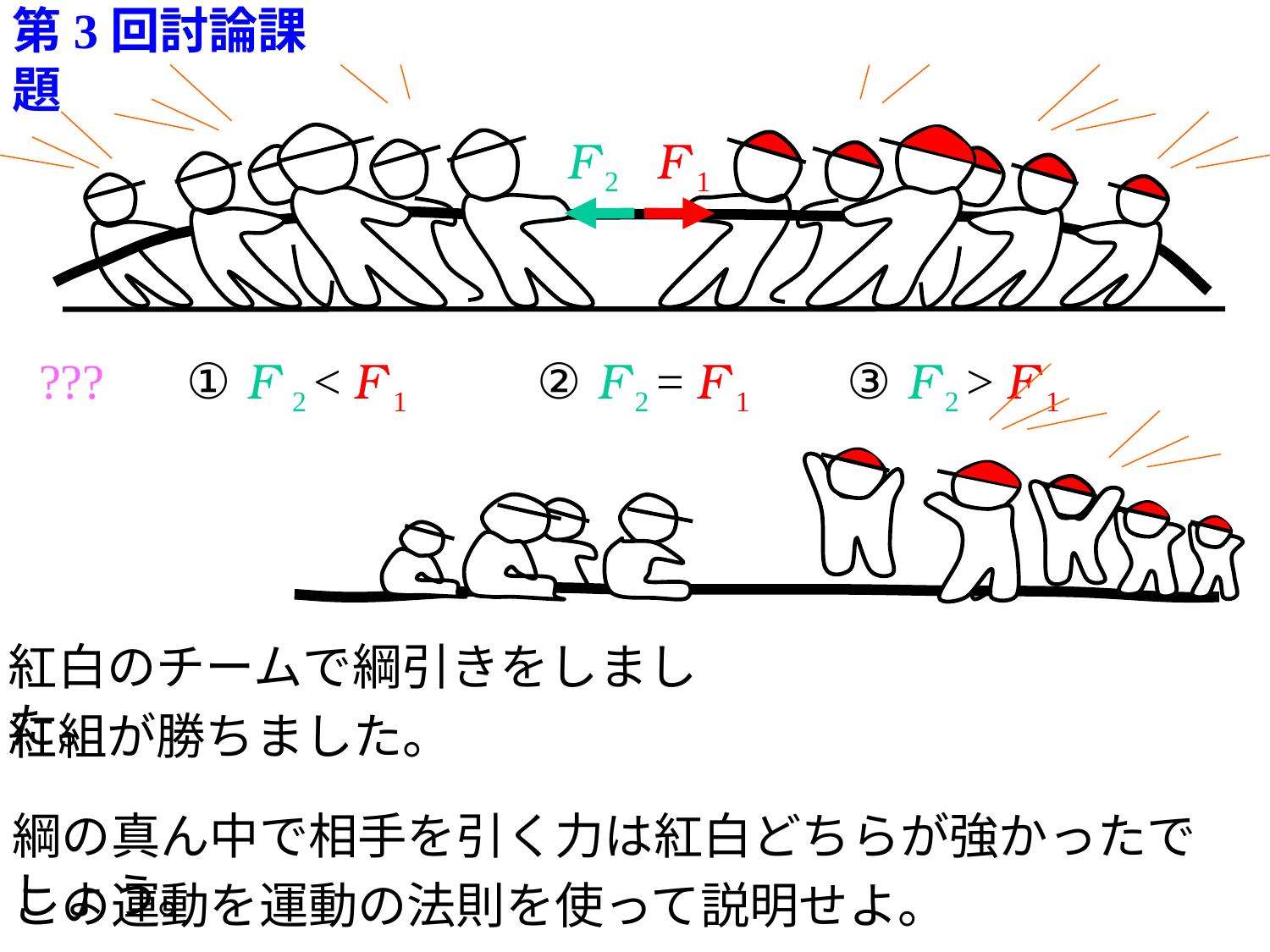

第3回討論課題

F 2
F 1

③ F 2 > F 1
???
① F 2 < F 1
② F 2 = F 1

紅白のチームで綱引きをしました。
紅組が勝ちました。
綱の真ん中で相手を引く力は紅白どちらが強かったでしょう。
この運動を運動の法則を使って説明せよ。